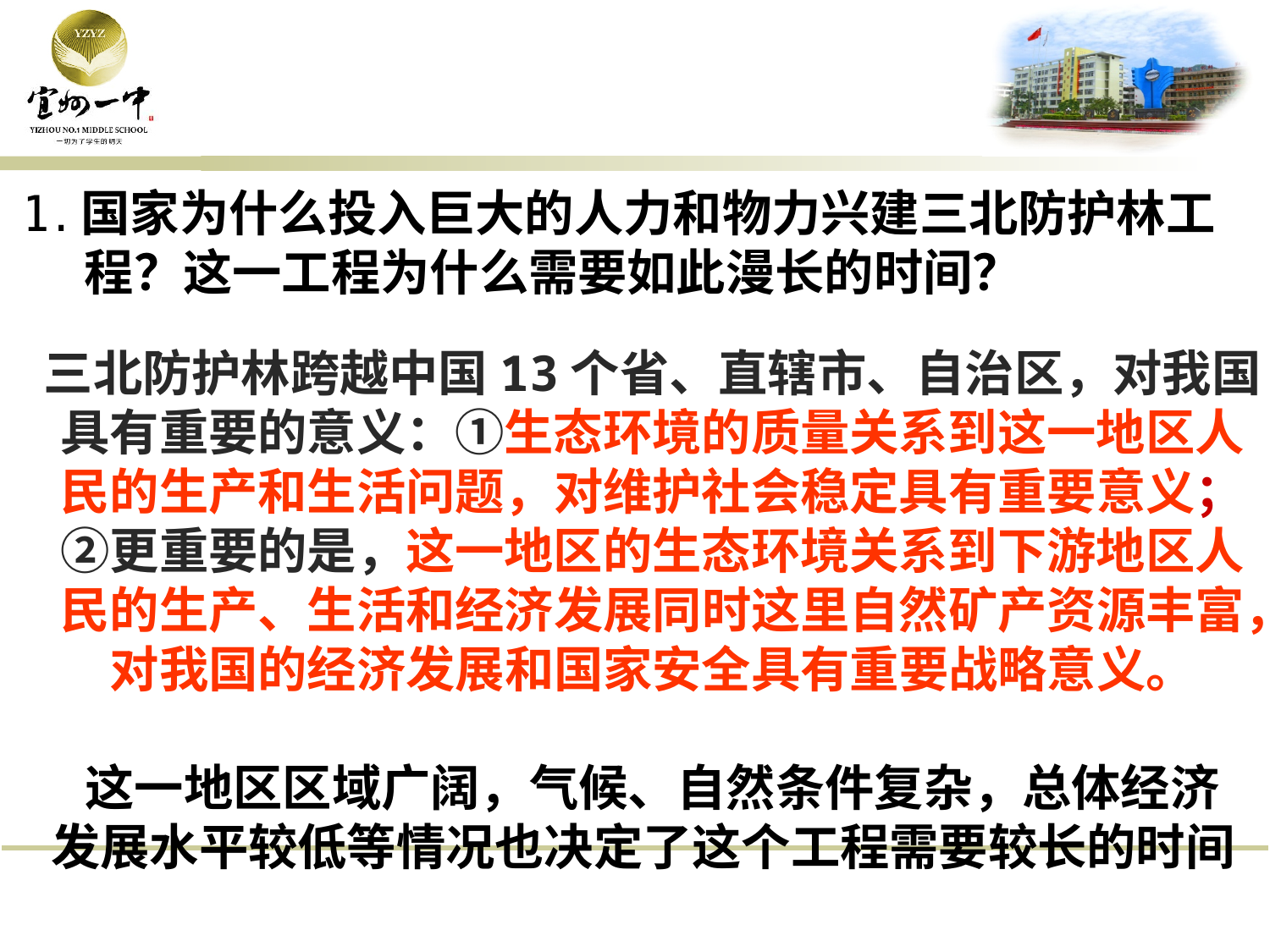

1.国家为什么投入巨大的人力和物力兴建三北防护林工程？这一工程为什么需要如此漫长的时间？
三北防护林跨越中国13个省、直辖市、自治区，对我国
具有重要的意义：①生态环境的质量关系到这一地区人民的生产和生活问题，对维护社会稳定具有重要意义；②更重要的是，这一地区的生态环境关系到下游地区人民的生产、生活和经济发展同时这里自然矿产资源丰富，对我国的经济发展和国家安全具有重要战略意义。

这一地区区域广阔，气候、自然条件复杂，总体经济
发展水平较低等情况也决定了这个工程需要较长的时间